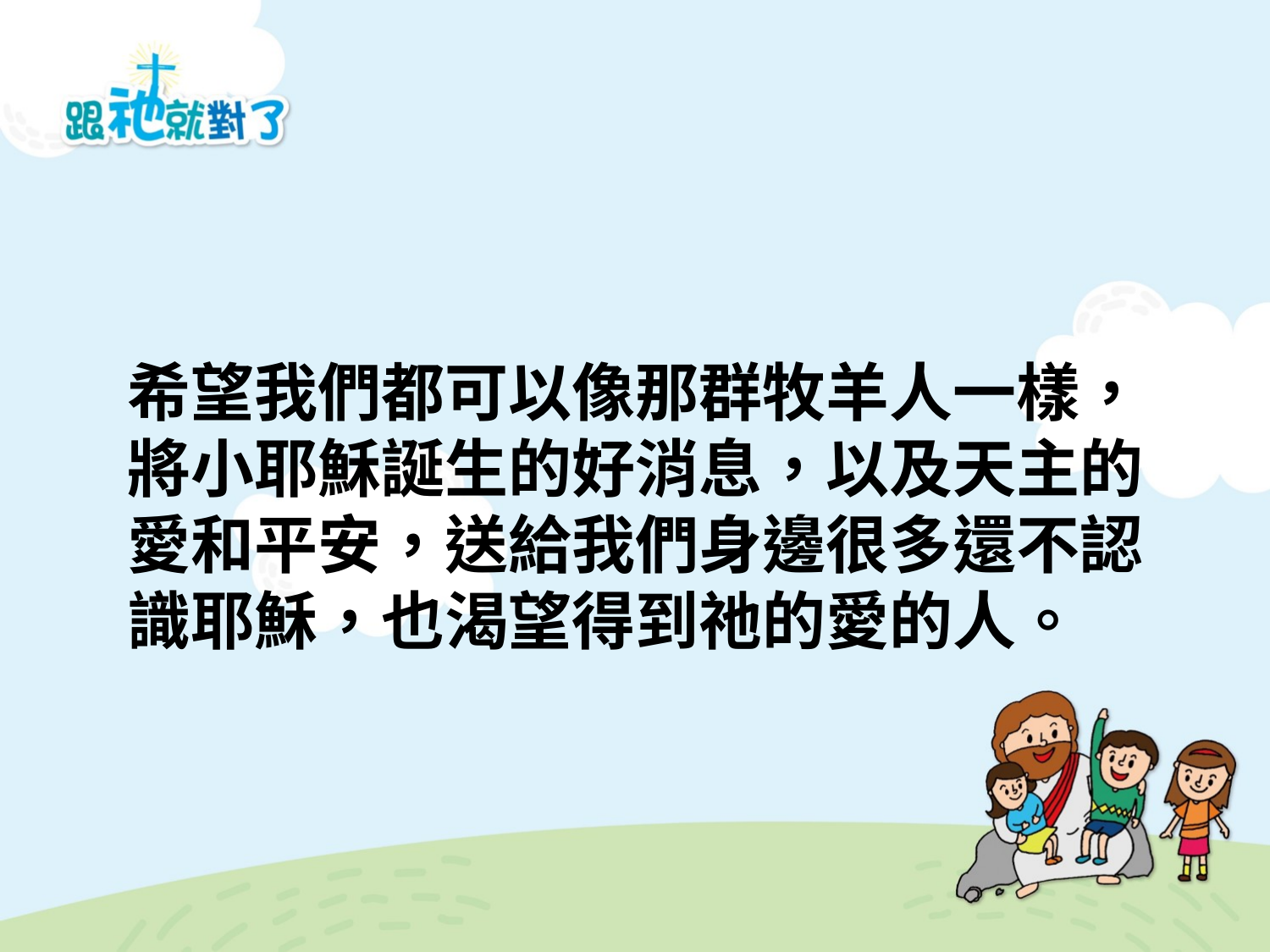

希望我們都可以像那群牧羊人一樣，將小耶穌誕生的好消息，以及天主的愛和平安，送給我們身邊很多還不認識耶穌，也渴望得到祂的愛的人。